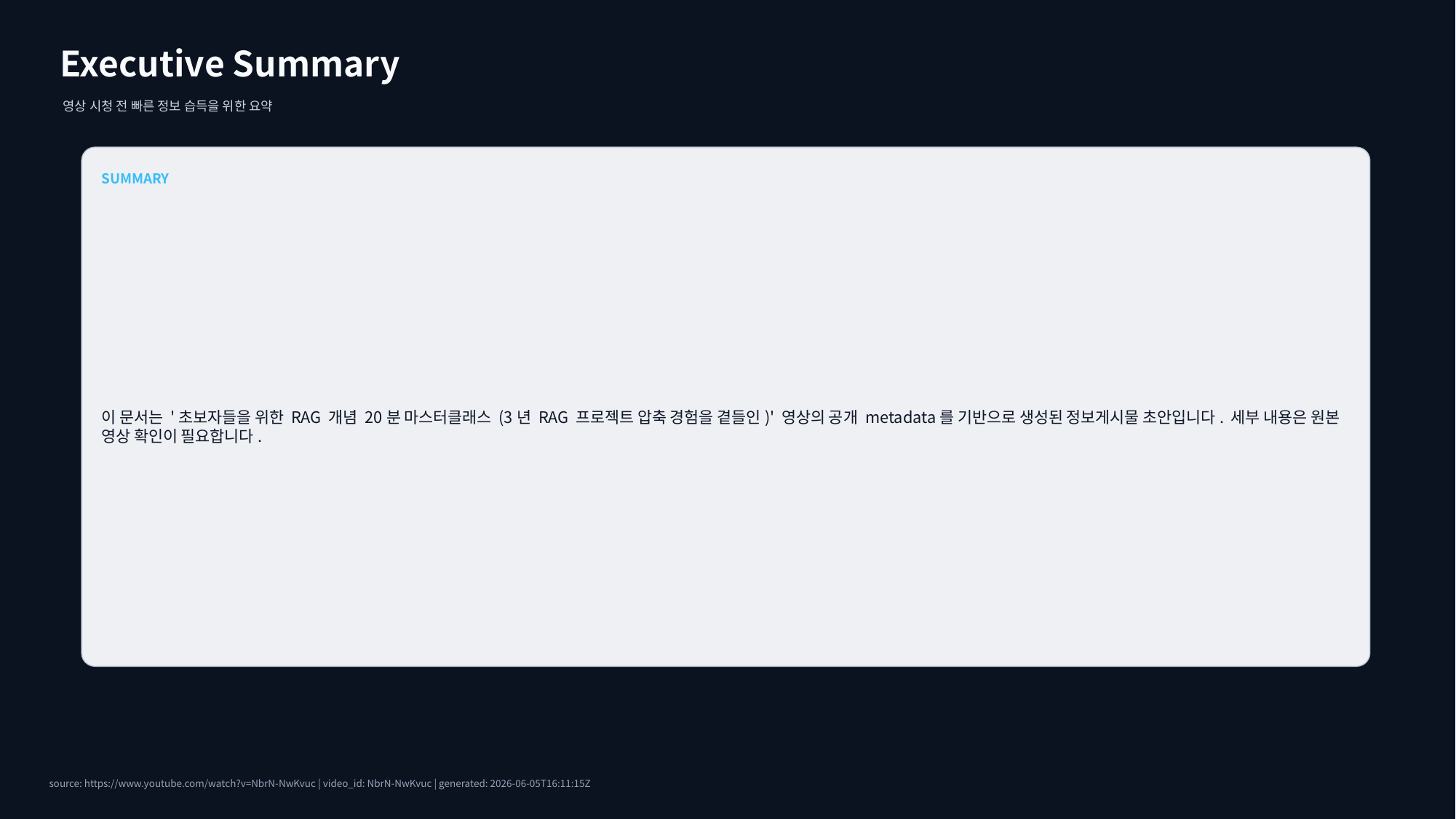

Executive Summary
영상 시청 전 빠른 정보 습득을 위한 요약

SUMMARY
이 문서는 '초보자들을 위한 RAG 개념 20분 마스터클래스 (3년 RAG 프로젝트 압축 경험을 곁들인)' 영상의 공개 metadata를 기반으로 생성된 정보게시물 초안입니다. 세부 내용은 원본 영상 확인이 필요합니다.
source: https://www.youtube.com/watch?v=NbrN-NwKvuc | video_id: NbrN-NwKvuc | generated: 2026-06-05T16:11:15Z